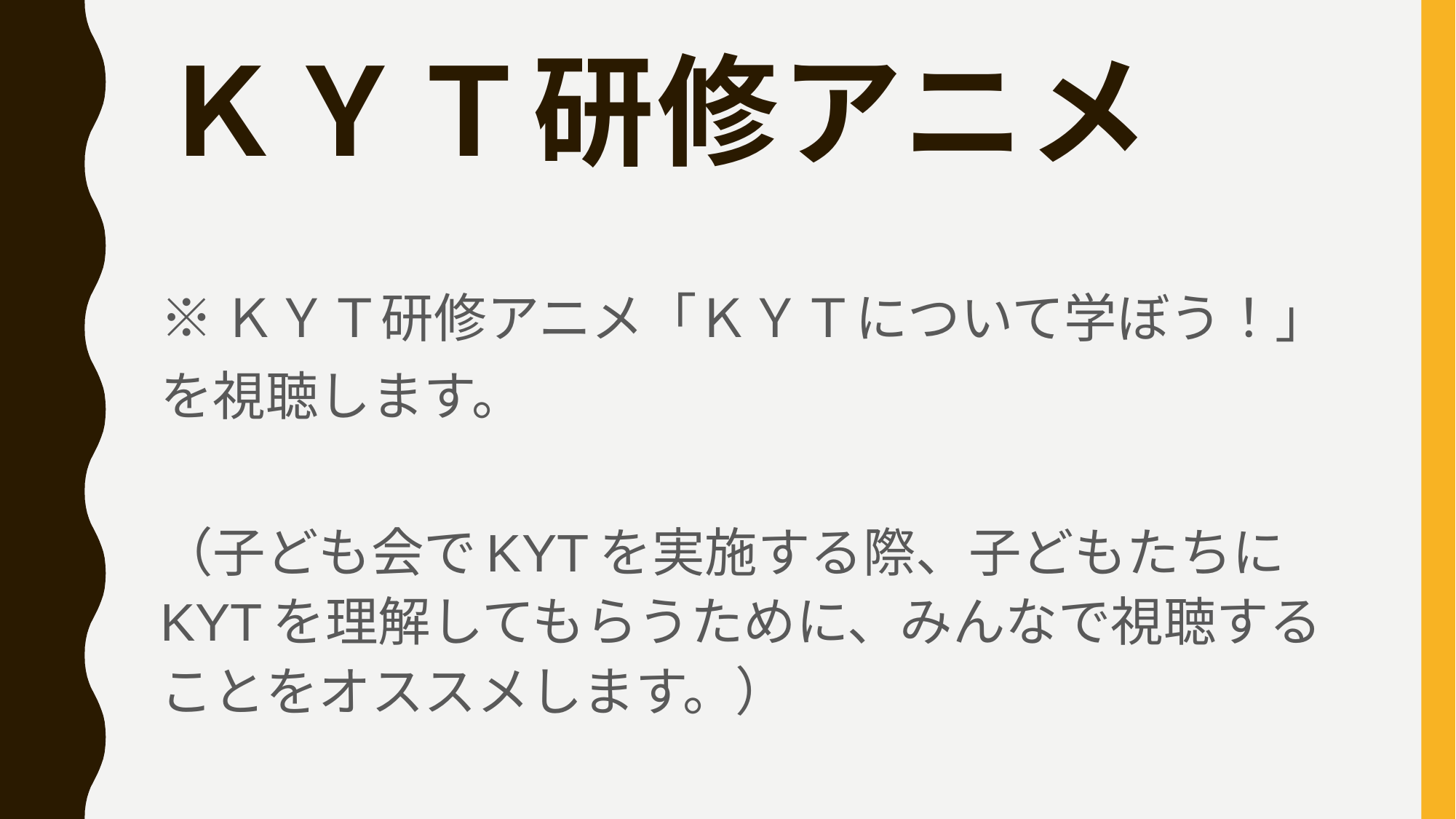

# ＫＹＴ研修アニメ
※ＫＹＴ研修アニメ「ＫＹＴについて学ぼう！」
を視聴します。

（子ども会でKYTを実施する際、子どもたちにKYTを理解してもらうために、みんなで視聴することをオススメします。）